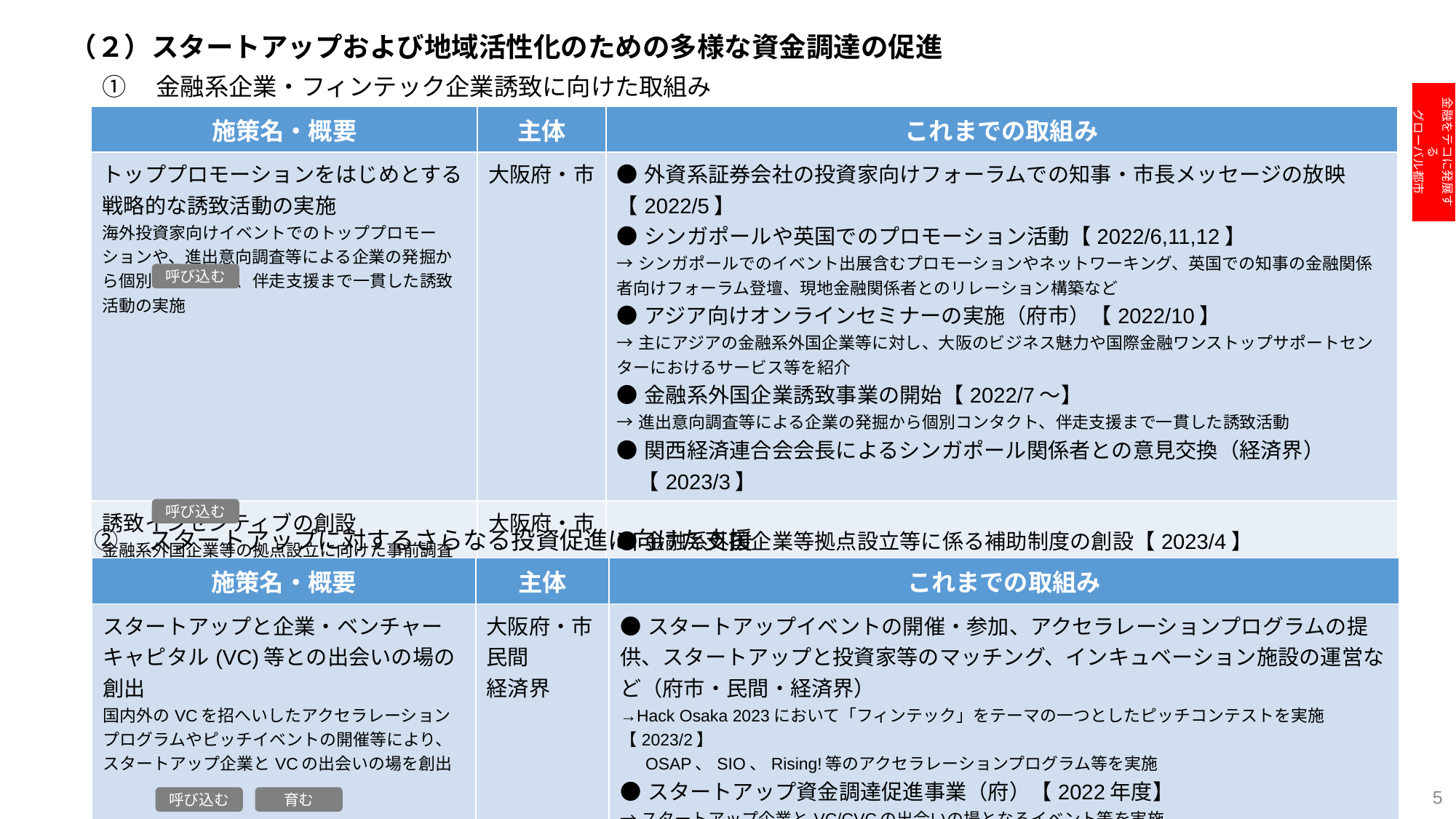

（２）スタートアップおよび地域活性化のための多様な資金調達の促進
①　金融系企業・フィンテック企業誘致に向けた取組み
金融をテコに発展する
グローバル都市
| 施策名・概要 | 主体 | これまでの取組み |
| --- | --- | --- |
| トッププロモーションをはじめとする戦略的な誘致活動の実施 海外投資家向けイベントでのトッププロモーションや、進出意向調査等による企業の発掘から個別コンタクト、伴走支援まで一貫した誘致活動の実施 | 大阪府・市 | ●外資系証券会社の投資家向けフォーラムでの知事・市長メッセージの放映【2022/5】 ●シンガポールや英国でのプロモーション活動【2022/6,11,12】 →シンガポールでのイベント出展含むプロモーションやネットワーキング、英国での知事の金融関係者向けフォーラム登壇、現地金融関係者とのリレーション構築など ●アジア向けオンラインセミナーの実施（府市）【2022/10】 →主にアジアの金融系外国企業等に対し、大阪のビジネス魅力や国際金融ワンストップサポートセンターにおけるサービス等を紹介 ●金融系外国企業誘致事業の開始【2022/7～】 →進出意向調査等による企業の発掘から個別コンタクト、伴走支援まで一貫した誘致活動 ●関西経済連合会会長によるシンガポール関係者との意見交換（経済界） 　【2023/3】 |
| 誘致インセンティブの創設 金融系外国企業等の拠点設立に向けた事前調査のためのオフィス賃料や、事業開始直後の必要な初期費用等の補助制度を創設 | 大阪府・市 | ●金融系外国企業等拠点設立等に係る補助制度の創設【2023/4】 →大阪進出企業に対し、進出にかかる初期費用等を補助 ●地方税の軽減制度を検討中 |
呼び込む
呼び込む
②　スタートアップに対するさらなる投資促進に向けた支援
| 施策名・概要 | 主体 | これまでの取組み |
| --- | --- | --- |
| スタートアップと企業・ベンチャーキャピタル(VC)等との出会いの場の創出 国内外のVCを招へいしたアクセラレーションプログラムやピッチイベントの開催等により、スタートアップ企業とVCの出会いの場を創出 | 大阪府・市 民間 経済界 | ●スタートアップイベントの開催・参加、アクセラレーションプログラムの提供、スタートアップと投資家等のマッチング、インキュベーション施設の運営など（府市・民間・経済界） →Hack Osaka 2023において「フィンテック」をテーマの一つとしたピッチコンテストを実施【2023/2】 　 OSAP、SIO、Rising!等のアクセラレーションプログラム等を実施 ●スタートアップ資金調達促進事業（府）【2022年度】 →スタートアップ企業とVC/CVCの出会いの場となるイベント等を実施 |
5
育む
呼び込む